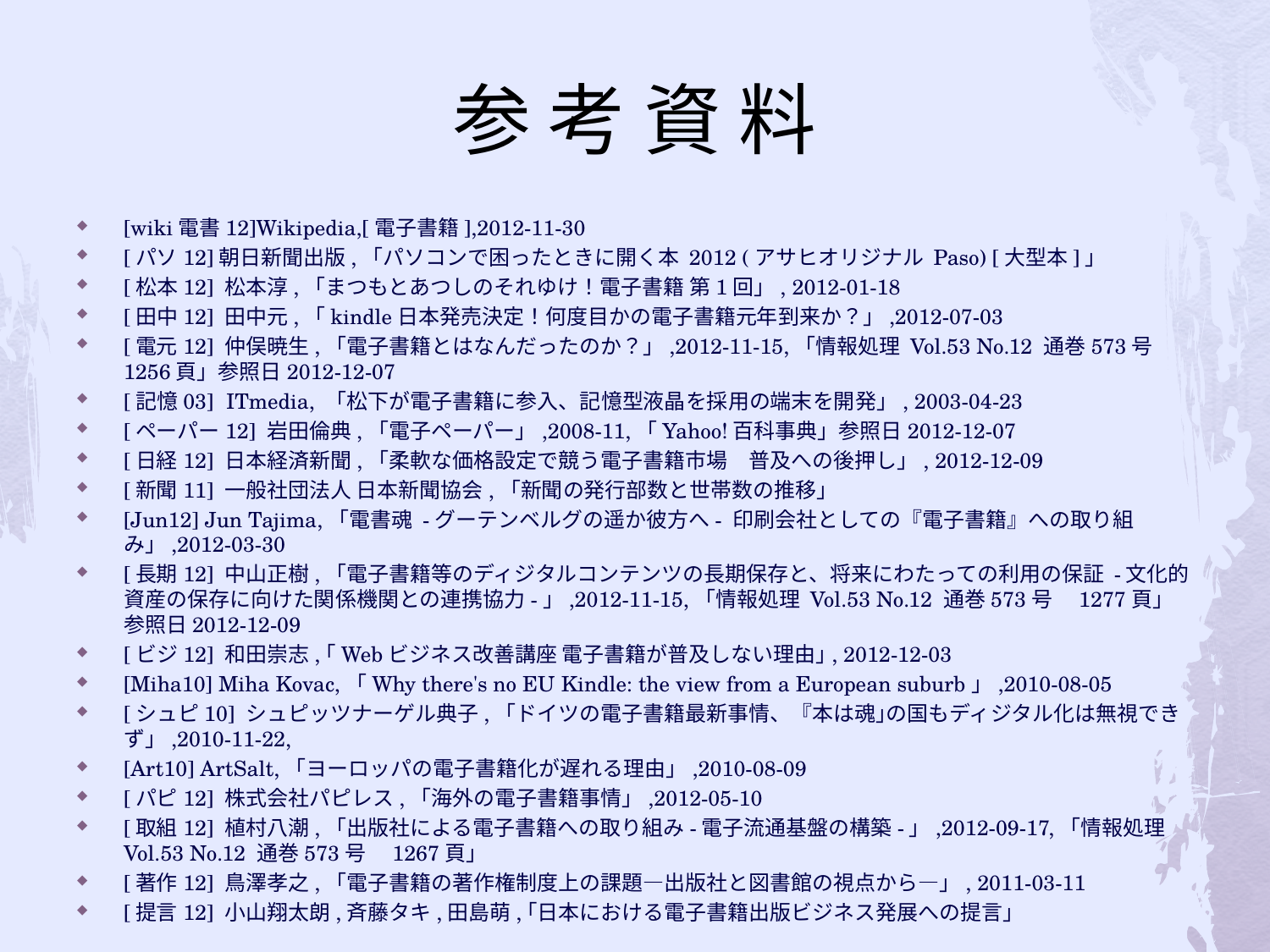

# 参 考 資 料
[wiki電書12]Wikipedia,[電子書籍],2012-11-30
[パソ12]朝日新聞出版,「パソコンで困ったときに開く本 2012 (アサヒオリジナル Paso) [大型本]」
[松本12] 松本淳,「まつもとあつしのそれゆけ！電子書籍 第1回」, 2012-01-18
[田中12] 田中元,「kindle日本発売決定！何度目かの電子書籍元年到来か？」,2012-07-03
[電元12] 仲俣暁生,「電子書籍とはなんだったのか？」,2012-11-15,「情報処理 Vol.53 No.12 通巻573号　1256頁」参照日2012-12-07
[記憶03]  ITmedia, 「松下が電子書籍に参入、記憶型液晶を採用の端末を開発」, 2003-04-23
[ペーパー12] 岩田倫典,「電子ペーパー」,2008-11,「Yahoo!百科事典」参照日2012-12-07
[日経12] 日本経済新聞,「柔軟な価格設定で競う電子書籍市場　普及への後押し」, 2012-12-09
[新聞11] 一般社団法人 日本新聞協会,「新聞の発行部数と世帯数の推移」
[Jun12] Jun Tajima,「電書魂 -グーテンベルグの遥か彼方へ- 印刷会社としての『電子書籍』への取り組み」,2012-03-30
[長期12] 中山正樹,「電子書籍等のディジタルコンテンツの長期保存と、将来にわたっての利用の保証 -文化的資産の保存に向けた関係機関との連携協力-」,2012-11-15,「情報処理 Vol.53 No.12 通巻573号　1277頁」参照日2012-12-09
[ビジ12] 和田崇志,｢Webビジネス改善講座 電子書籍が普及しない理由｣, 2012-12-03
[Miha10] Miha Kovac,「Why there's no EU Kindle: the view from a European suburb」,2010-08-05
[シュピ10] シュピッツナーゲル典子,「ドイツの電子書籍最新事情、『本は魂｣の国もディジタル化は無視できず」,2010-11-22,
[Art10] ArtSalt,「ヨーロッパの電子書籍化が遅れる理由」,2010-08-09
[パピ12] 株式会社パピレス,「海外の電子書籍事情」,2012-05-10
[取組12] 植村八潮,「出版社による電子書籍への取り組み-電子流通基盤の構築-」,2012-09-17,「情報処理 Vol.53 No.12 通巻573号　1267頁」
[著作12] 鳥澤孝之,「電子書籍の著作権制度上の課題―出版社と図書館の視点から―」, 2011-03-11
[提言12] 小山翔太朗,斉藤タキ,田島萌,｢日本における電子書籍出版ビジネス発展への提言｣